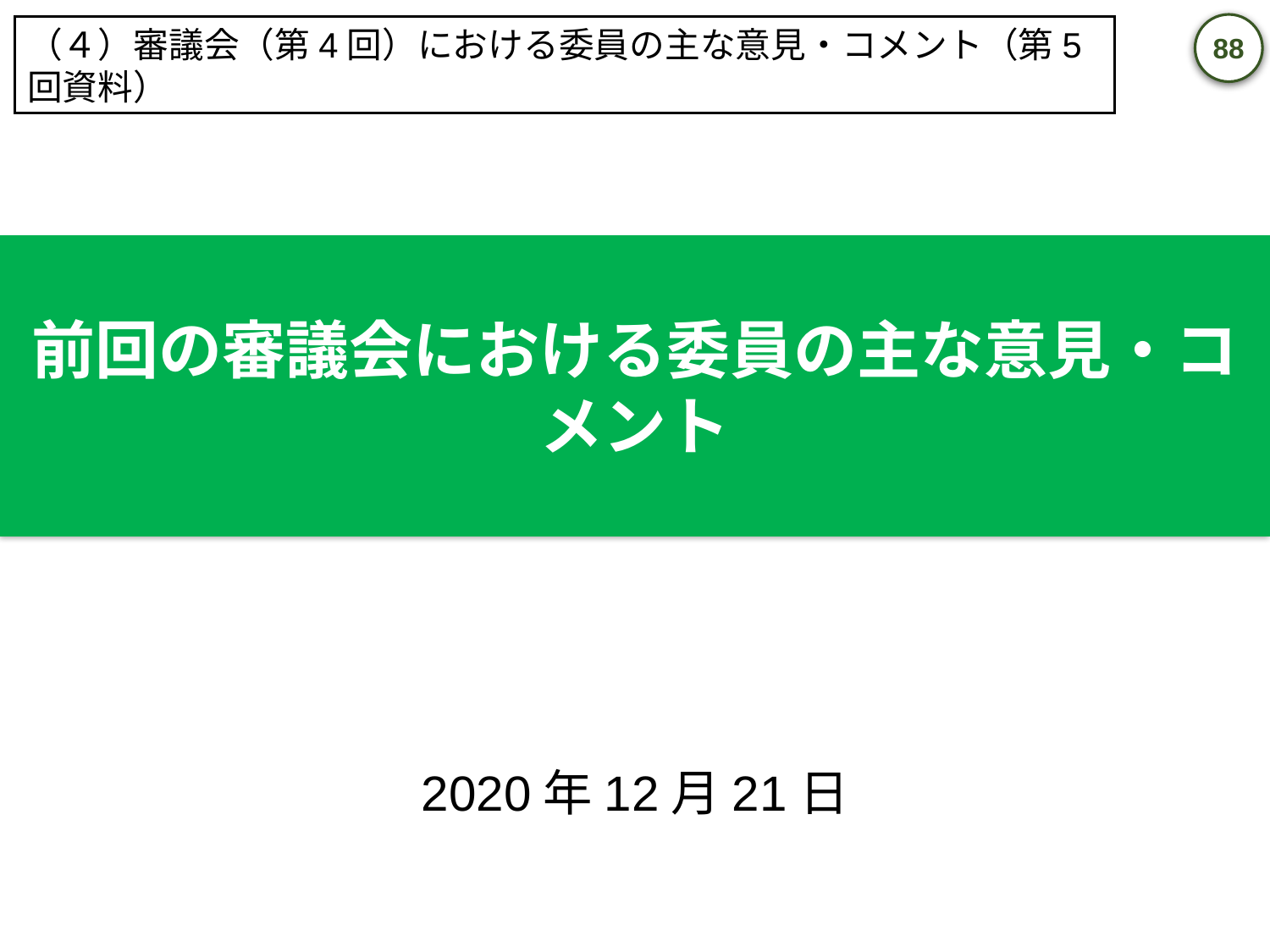

88
（４）審議会（第4回）における委員の主な意見・コメント（第5回資料）
前回の審議会における委員の主な意見・コメント
2020年12月21日